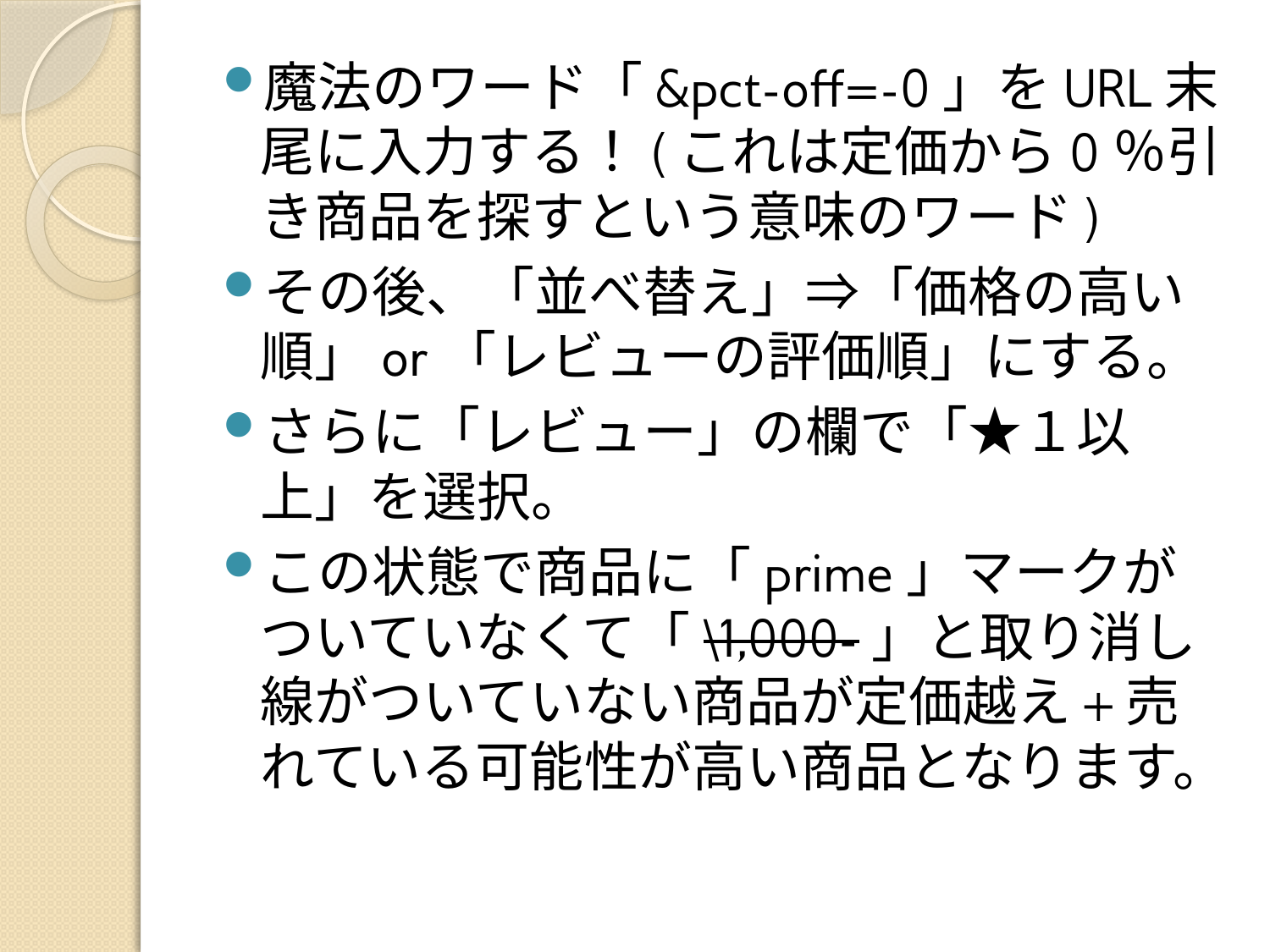

魔法のワード「&pct-off=-0」をURL末尾に入力する！(これは定価から0％引き商品を探すという意味のワード)
その後、「並べ替え」⇒「価格の高い順」or「レビューの評価順」にする。
さらに「レビュー」の欄で「★１以上」を選択。
この状態で商品に「prime」マークがついていなくて「\1,000-」と取り消し線がついていない商品が定価越え+売れている可能性が高い商品となります。